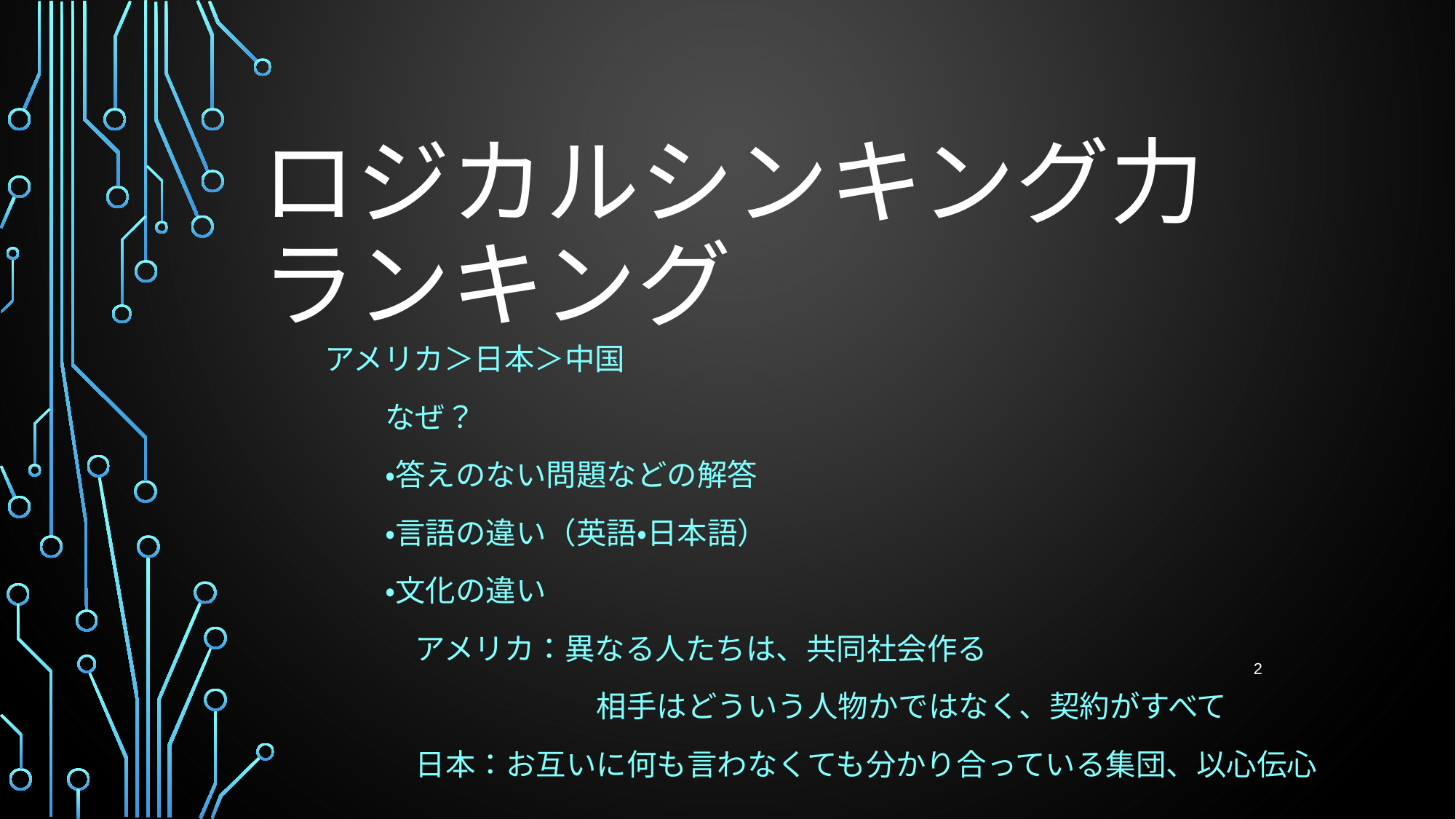

# ロジカルシンキング力 ランキング
アメリカ＞日本＞中国
　　なぜ？
　　・答えのない問題などの解答
　　・言語の違い（英語・日本語）
　　・文化の違い
　　　アメリカ：異なる人たちは、共同社会作る
　　　　　　　　　相手はどういう人物かではなく、契約がすべて
　　　日本：お互いに何も言わなくても分かり合っている集団、以心伝心

2